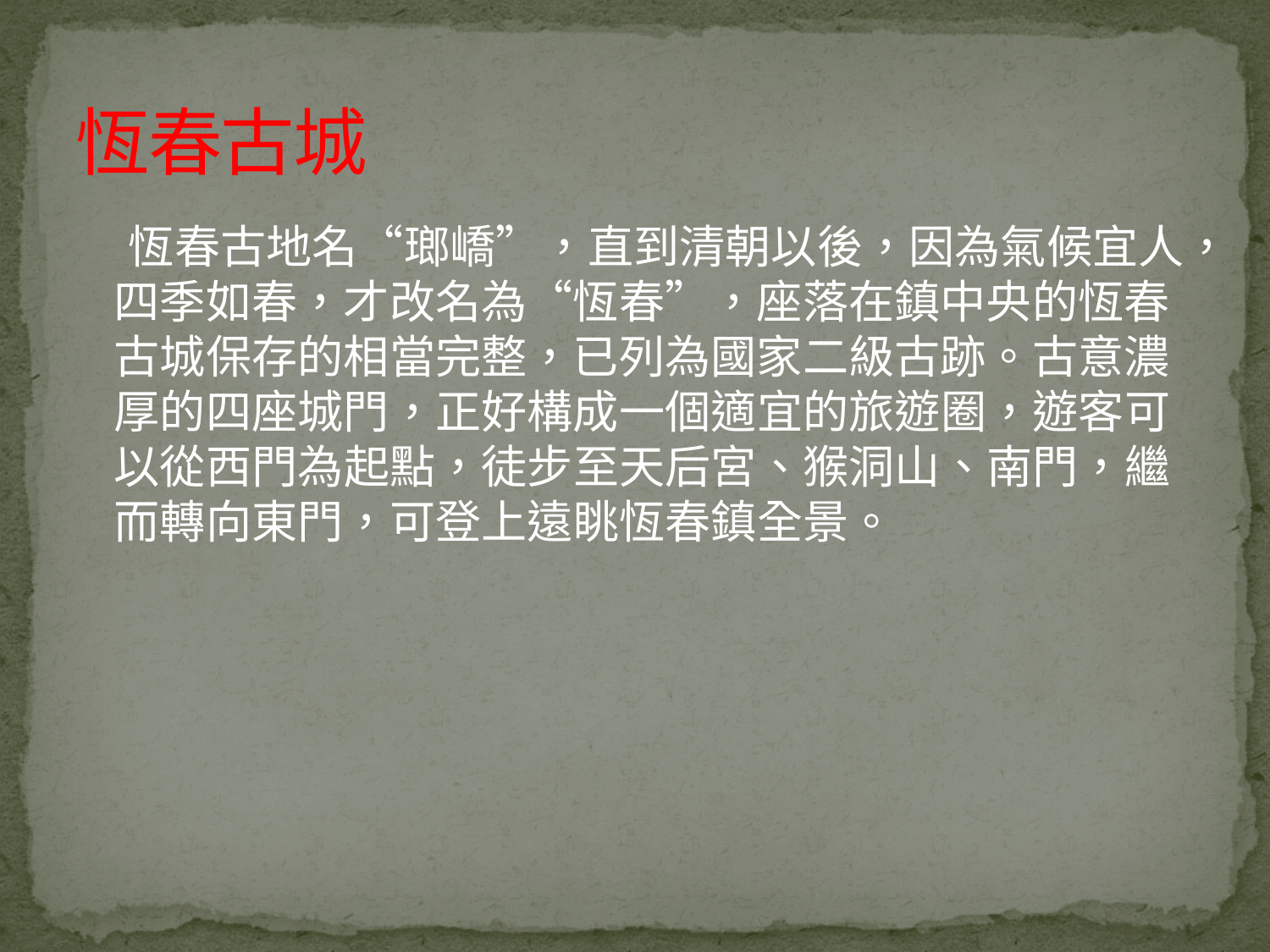

# 恆春古城
    恆春古地名“瑯嶠”，直到清朝以後，因為氣候宜人，四季如春，才改名為“恆春”，座落在鎮中央的恆春古城保存的相當完整，已列為國家二級古跡。古意濃厚的四座城門，正好構成一個適宜的旅遊圈，遊客可以從西門為起點，徒步至天后宮、猴洞山、南門，繼而轉向東門，可登上遠眺恆春鎮全景。